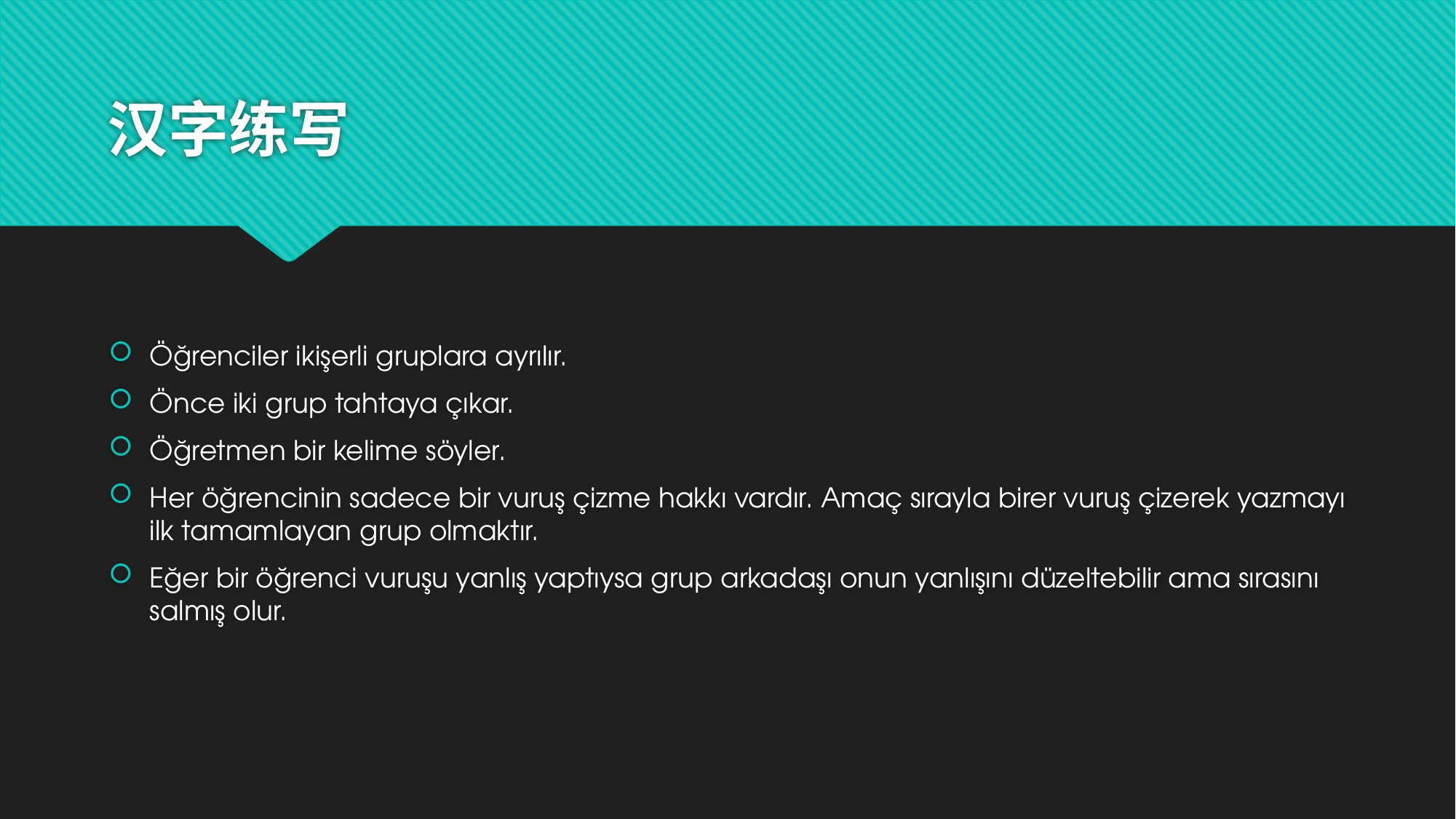

# 汉字练写
Öğrenciler ikişerli gruplara ayrılır.
Önce iki grup tahtaya çıkar.
Öğretmen bir kelime söyler.
Her öğrencinin sadece bir vuruş çizme hakkı vardır. Amaç sırayla birer vuruş çizerek yazmayı ilk tamamlayan grup olmaktır.
Eğer bir öğrenci vuruşu yanlış yaptıysa grup arkadaşı onun yanlışını düzeltebilir ama sırasını salmış olur.